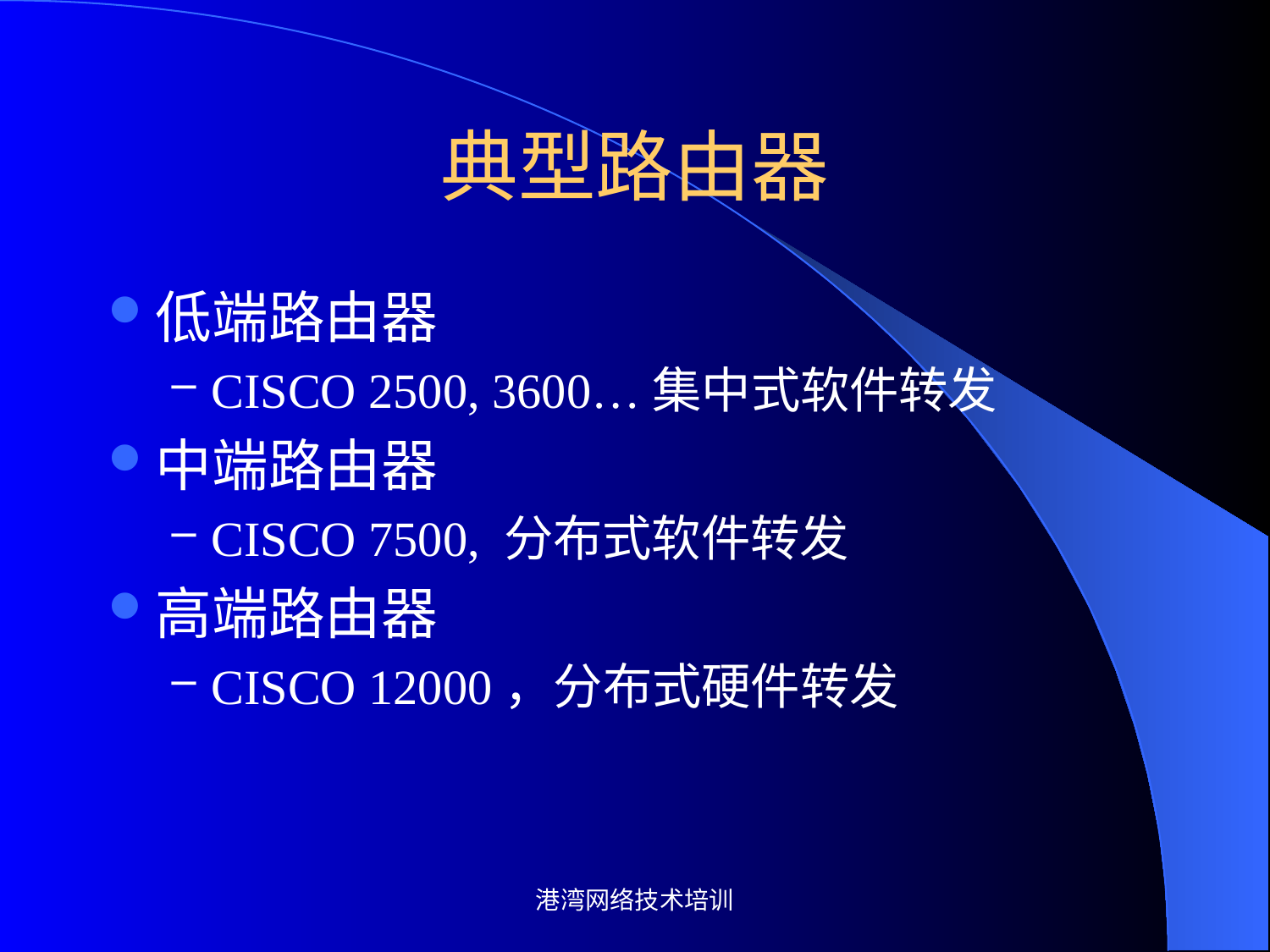

# 典型路由器
低端路由器
CISCO 2500, 3600…集中式软件转发
中端路由器
CISCO 7500, 分布式软件转发
高端路由器
CISCO 12000，分布式硬件转发

港湾网络技术培训
20